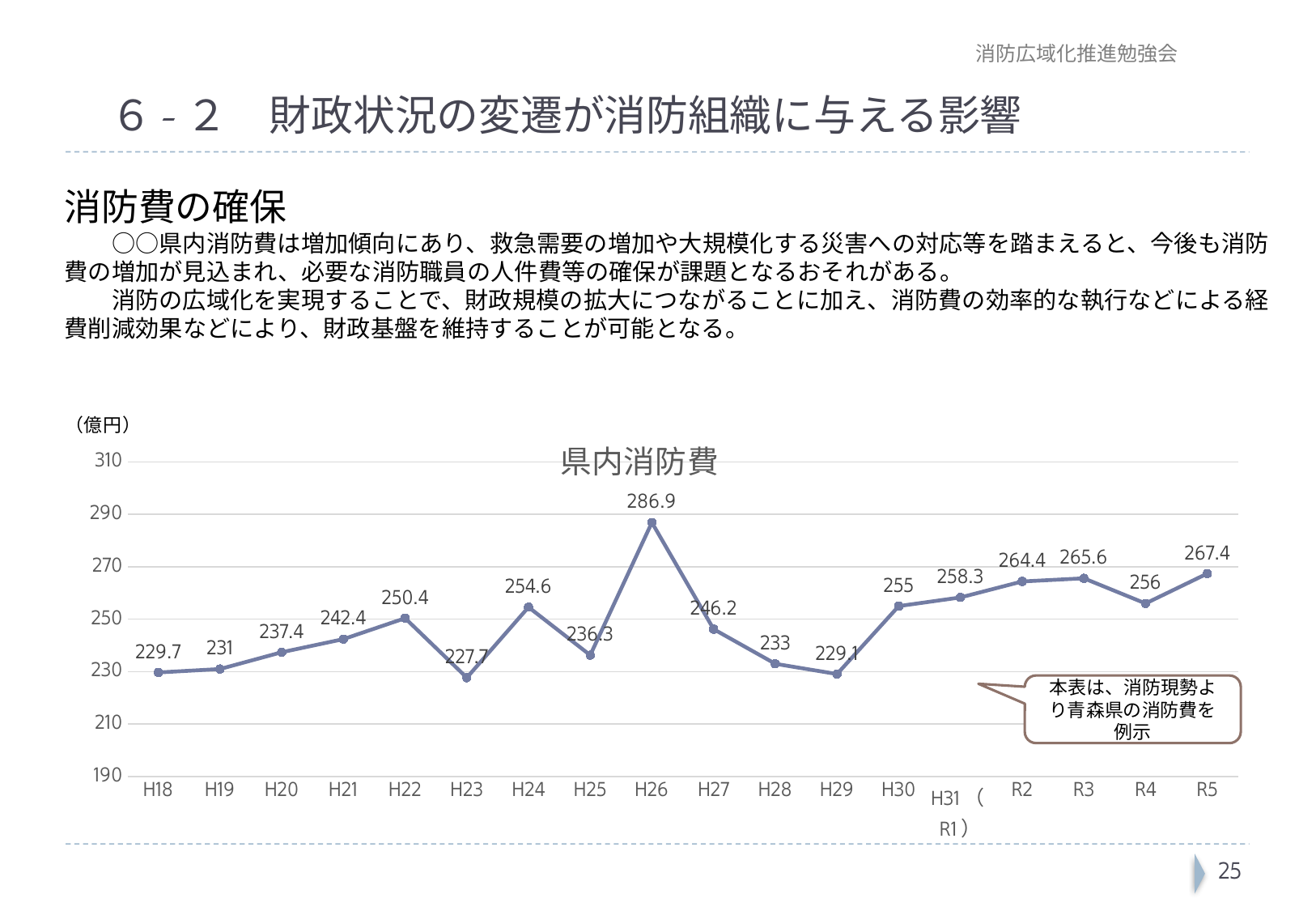

消防広域化推進勉強会
# ６-２　財政状況の変遷が消防組織に与える影響
消防費の確保
　　○○県内消防費は増加傾向にあり、救急需要の増加や大規模化する災害への対応等を踏まえると、今後も消防費の増加が見込まれ、必要な消防職員の人件費等の確保が課題となるおそれがある。
　　消防の広域化を実現することで、財政規模の拡大につながることに加え、消防費の効率的な執行などによる経費削減効果などにより、財政基盤を維持することが可能となる。

### Chart:

| Category | 県内消防費 |
|---|---|
| H18 | 229.7 |
| H19 | 231.0 |
| H20 | 237.4 |
| H21 | 242.4 |
| H22 | 250.4 |
| H23 | 227.7 |
| H24 | 254.6 |
| H25 | 236.3 |
| H26 | 286.9 |
| H27 | 246.2 |
| H28 | 233.0 |
| H29 | 229.1 |
| H30 | 255.0 |
| H31（R1） | 258.3 |
| R2 | 264.4 |
| R3 | 265.6 |
| R4 | 256.0 |
| R5 | 267.4 |
本表は、消防現勢より青森県の消防費を例示
25